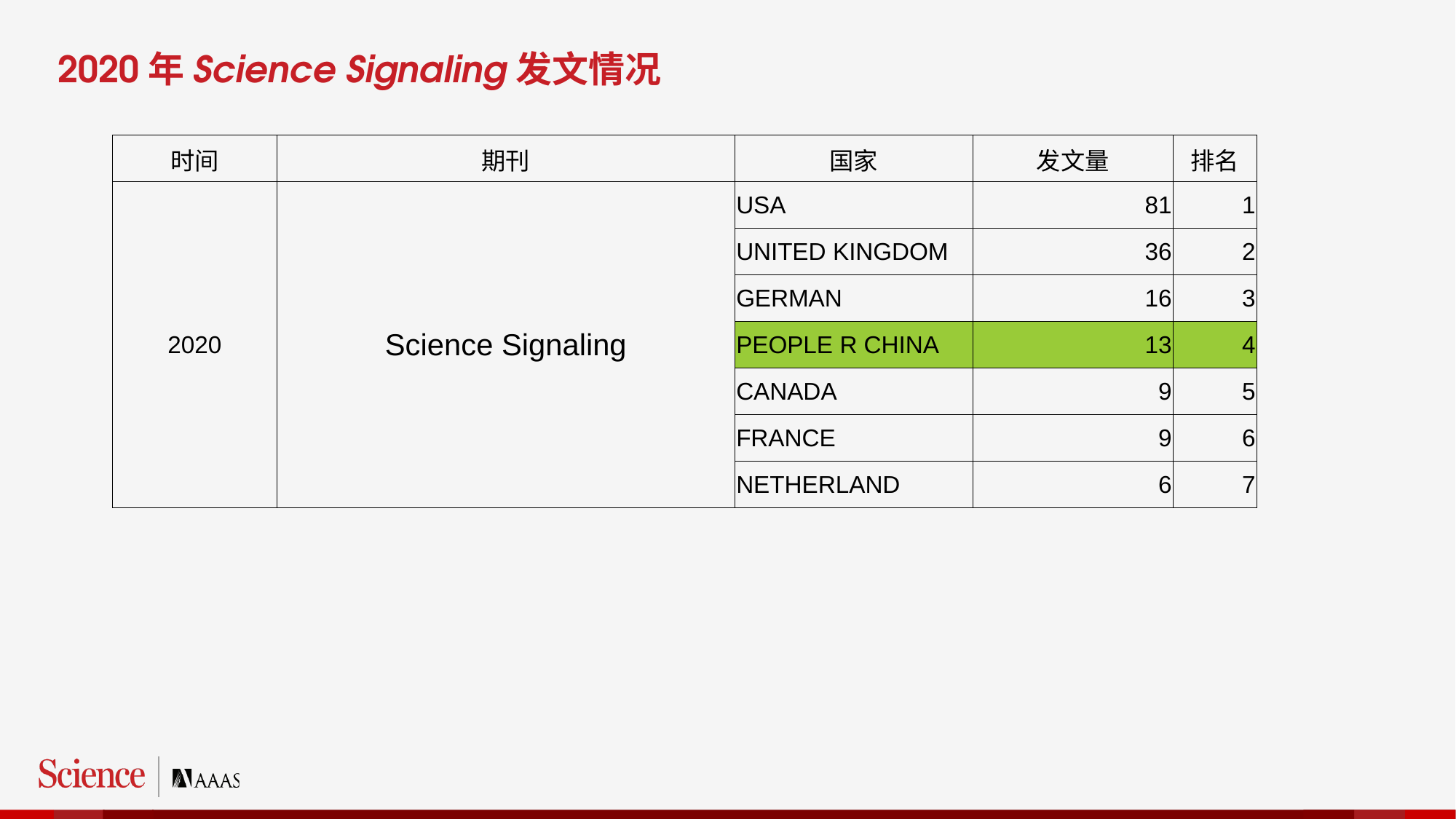

2020年Science Signaling发文情况
| 时间 | 期刊 | 国家 | 发文量 | 排名 |
| --- | --- | --- | --- | --- |
| 2020 | Science Signaling | USA | 81 | 1 |
|  |  | UNITED KINGDOM | 36 | 2 |
|  |  | GERMAN | 16 | 3 |
|  |  | PEOPLE R CHINA | 13 | 4 |
|  |  | CANADA | 9 | 5 |
|  |  | FRANCE | 9 | 6 |
|  |  | NETHERLAND | 6 | 7 |